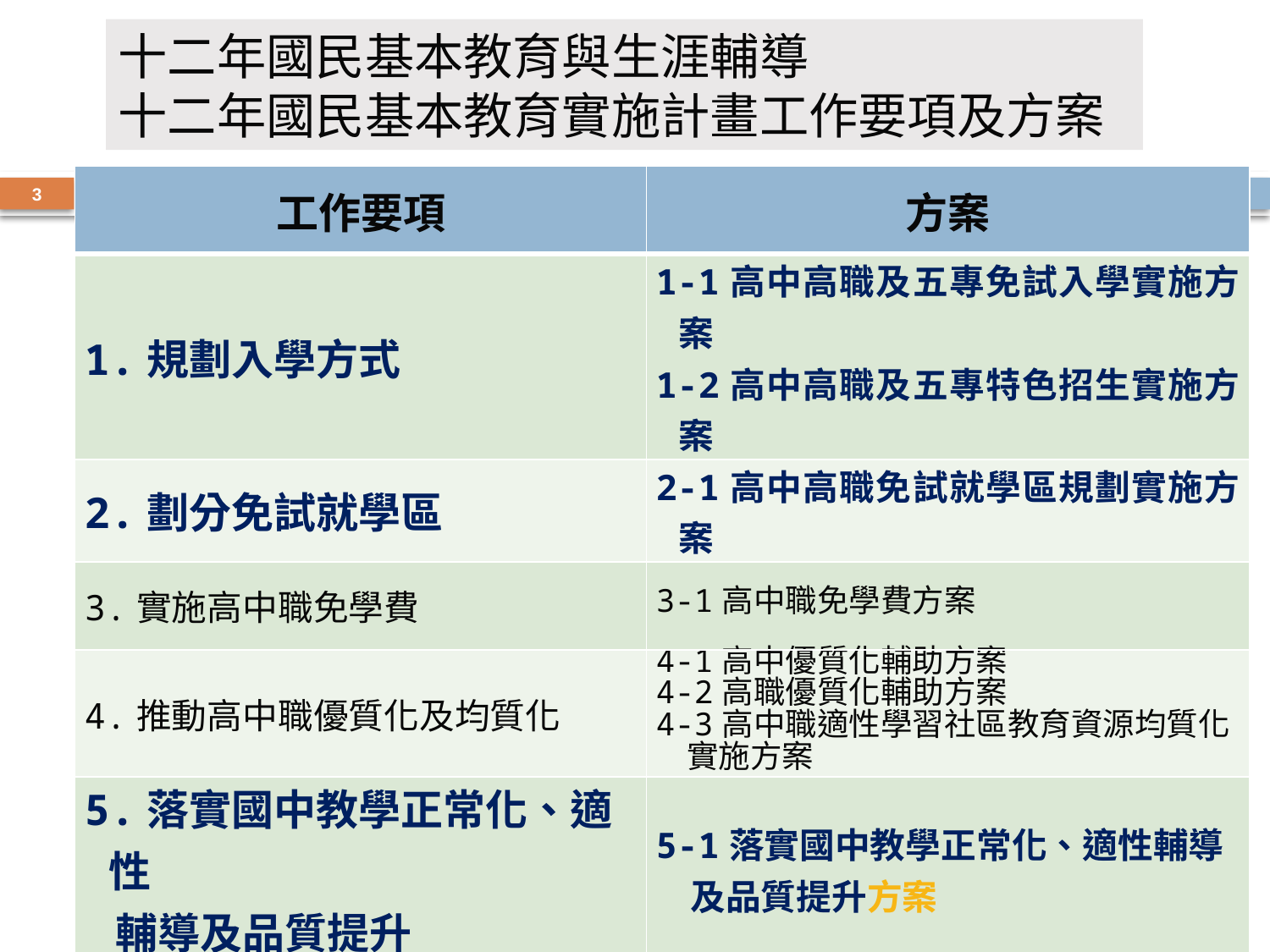

十二年國民基本教育與生涯輔導
十二年國民基本教育實施計畫工作要項及方案
#
| 工作要項 | 方案 |
| --- | --- |
| 1.規劃入學方式 | 1-1高中高職及五專免試入學實施方案 1-2高中高職及五專特色招生實施方案 |
| 2.劃分免試就學區 | 2-1高中高職免試就學區規劃實施方案 |
| 3.實施高中職免學費 | 3-1高中職免學費方案 |
| 4.推動高中職優質化及均質化 | 4-1高中優質化輔助方案 4-2高職優質化輔助方案 4-3高中職適性學習社區教育資源均質化 實施方案 |
| 5.落實國中教學正常化、適性 輔導及品質提升 | 5-1落實國中教學正常化、適性輔導 及品質提升方案 |
| 6.財務規劃 | 6-1十二年國民基本教育財務規劃方案 |
| 7.制定高級中等教育法及研修相關子法 | 7-1高級中等教育法 |
3